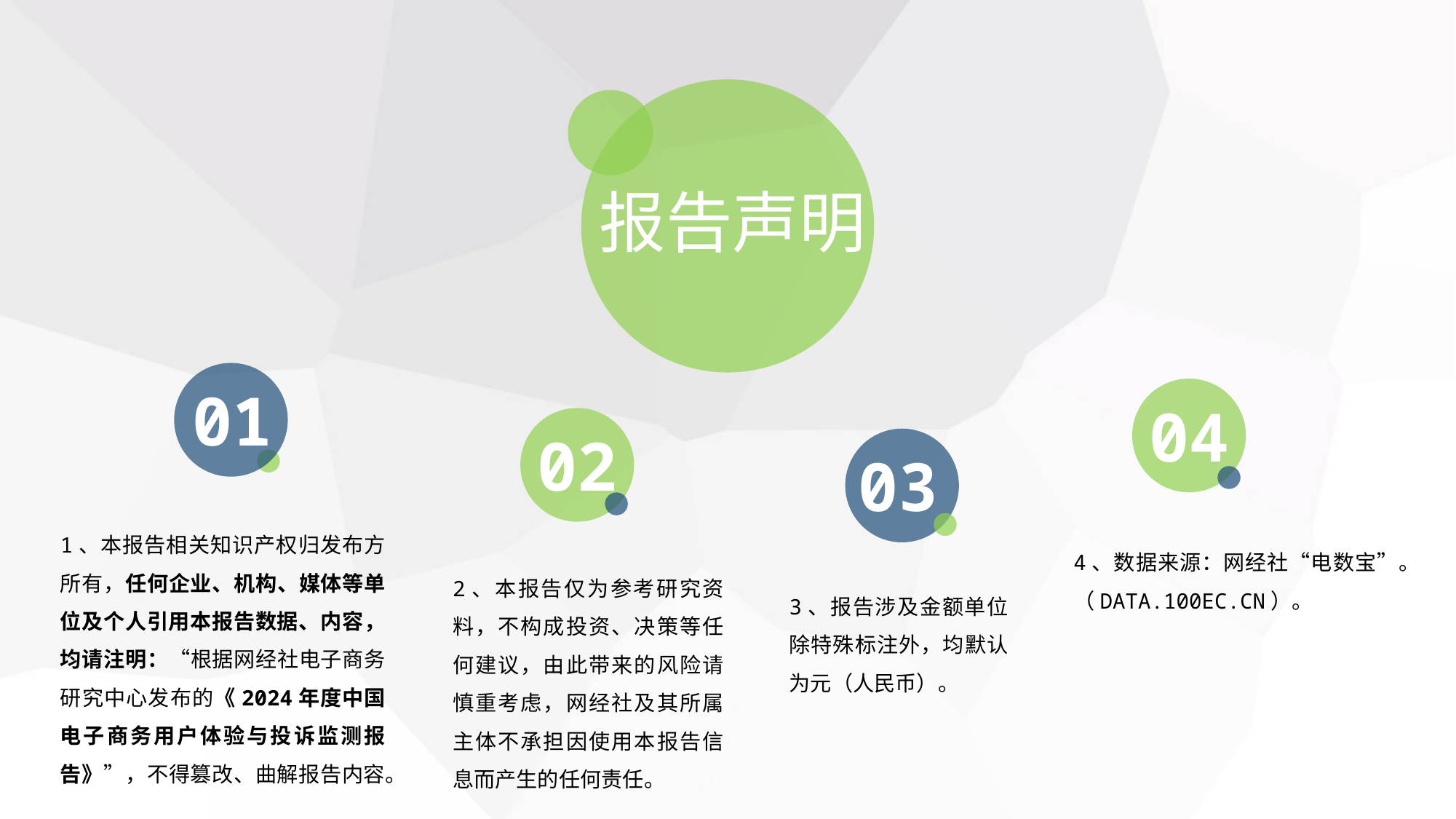

报告声明

01

04

02

03

1、本报告相关知识产权归发布方所有，任何企业、机构、媒体等单位及个人引用本报告数据、内容，均请注明：“根据网经社电子商务研究中心发布的《2024年度中国电子商务用户体验与投诉监测报告》”，不得篡改、曲解报告内容。
4、数据来源：网经社“电数宝”。
（DATA.100EC.CN）。
2、本报告仅为参考研究资料，不构成投资、决策等任何建议，由此带来的风险请慎重考虑，网经社及其所属主体不承担因使用本报告信息而产生的任何责任。
3、报告涉及金额单位除特殊标注外，均默认为元（人民币）。